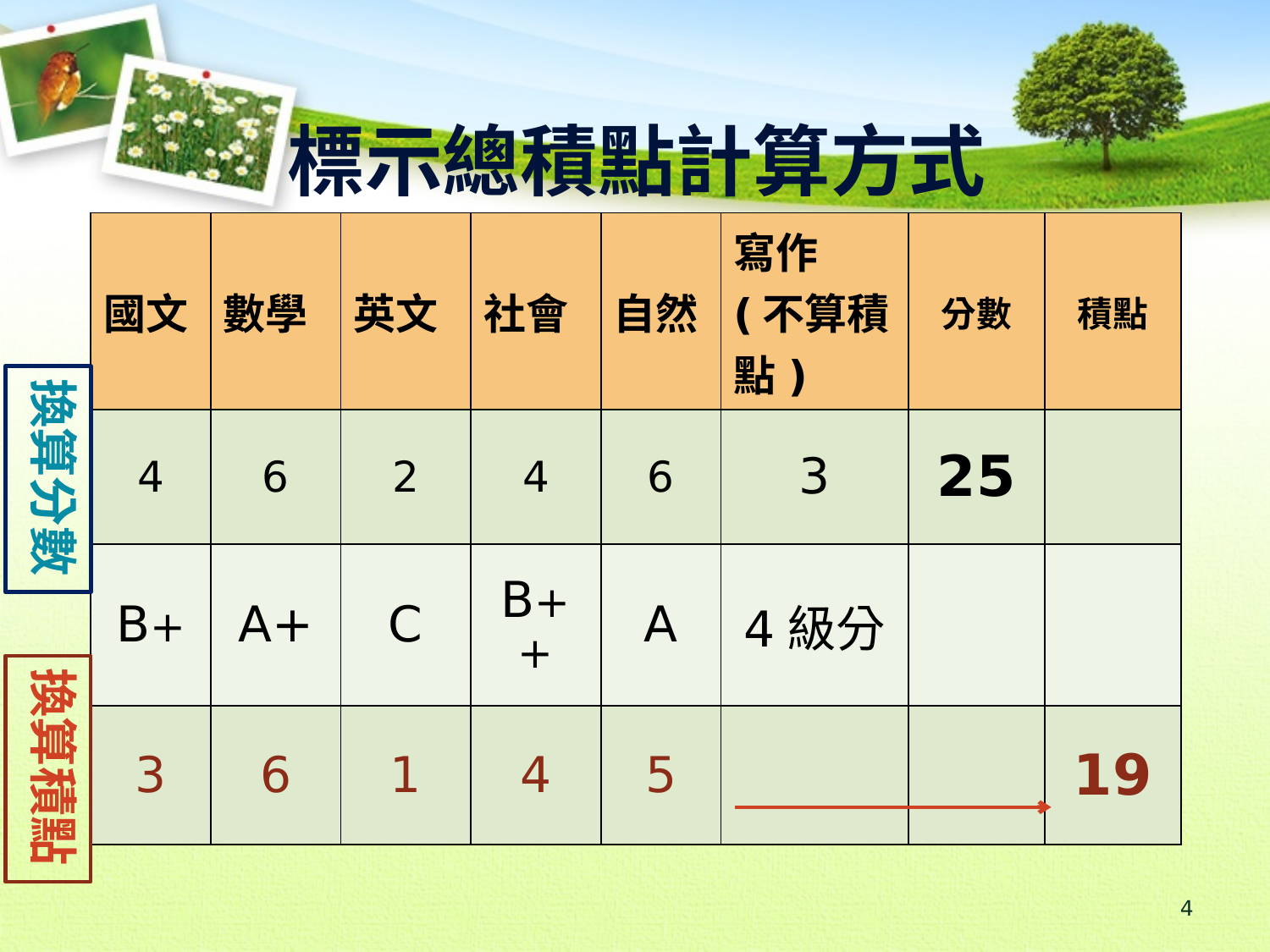

標示總積點計算方式
| 國文 | 數學 | 英文 | 社會 | 自然 | 寫作(不算積點) | 分數 | 積點 |
| --- | --- | --- | --- | --- | --- | --- | --- |
| 4 | 6 | 2 | 4 | 6 | 3 | 25 |  |
| B+ | A+ | C | B++ | A | 4級分 |  |  |
| 3 | 6 | 1 | 4 | 5 |  |  | 19 |
換算分數
換算積點
4